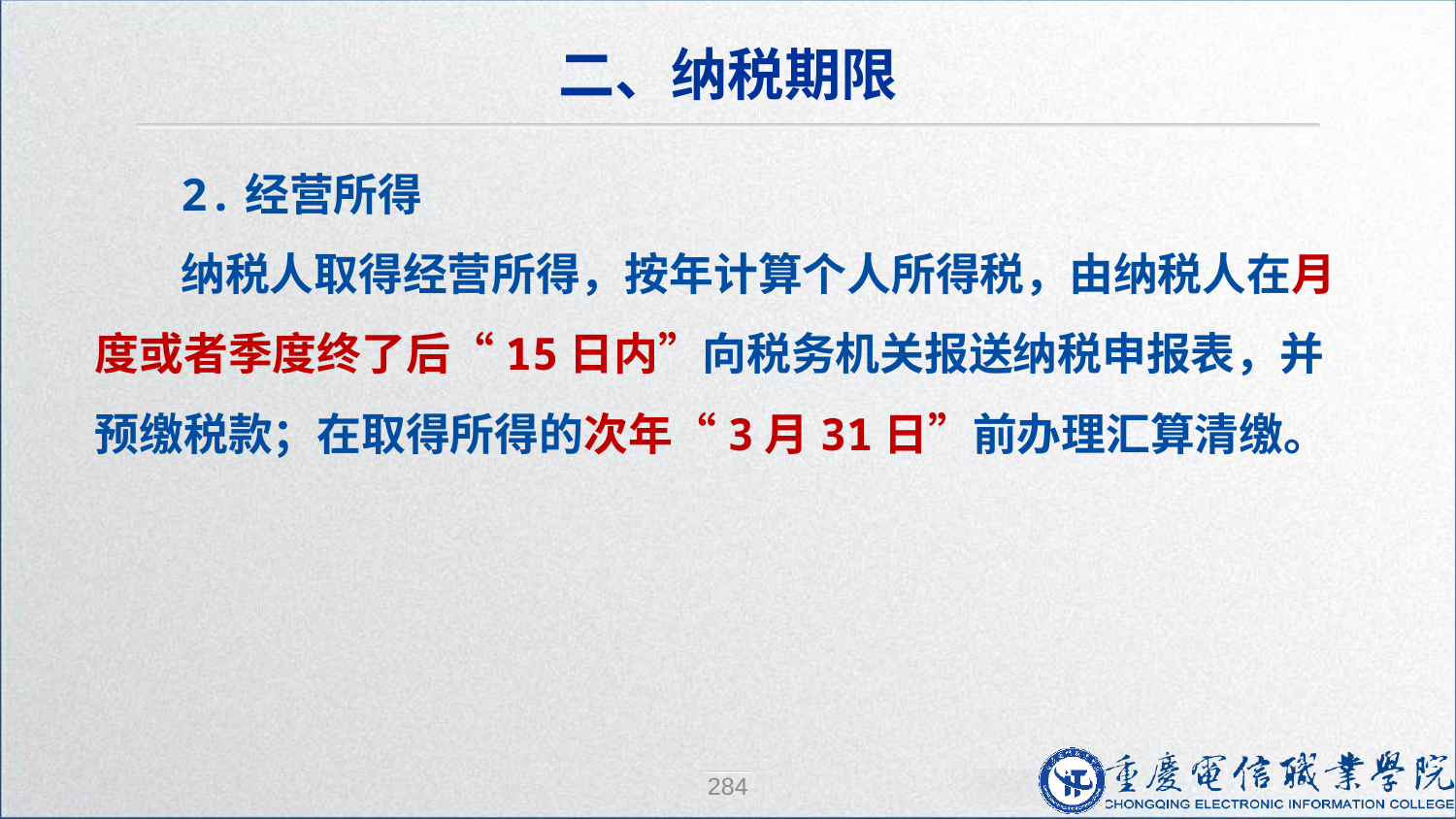

二、纳税期限
2.经营所得
纳税人取得经营所得，按年计算个人所得税，由纳税人在月度或者季度终了后“15日内”向税务机关报送纳税申报表，并预缴税款；在取得所得的次年“3月31日”前办理汇算清缴。
284